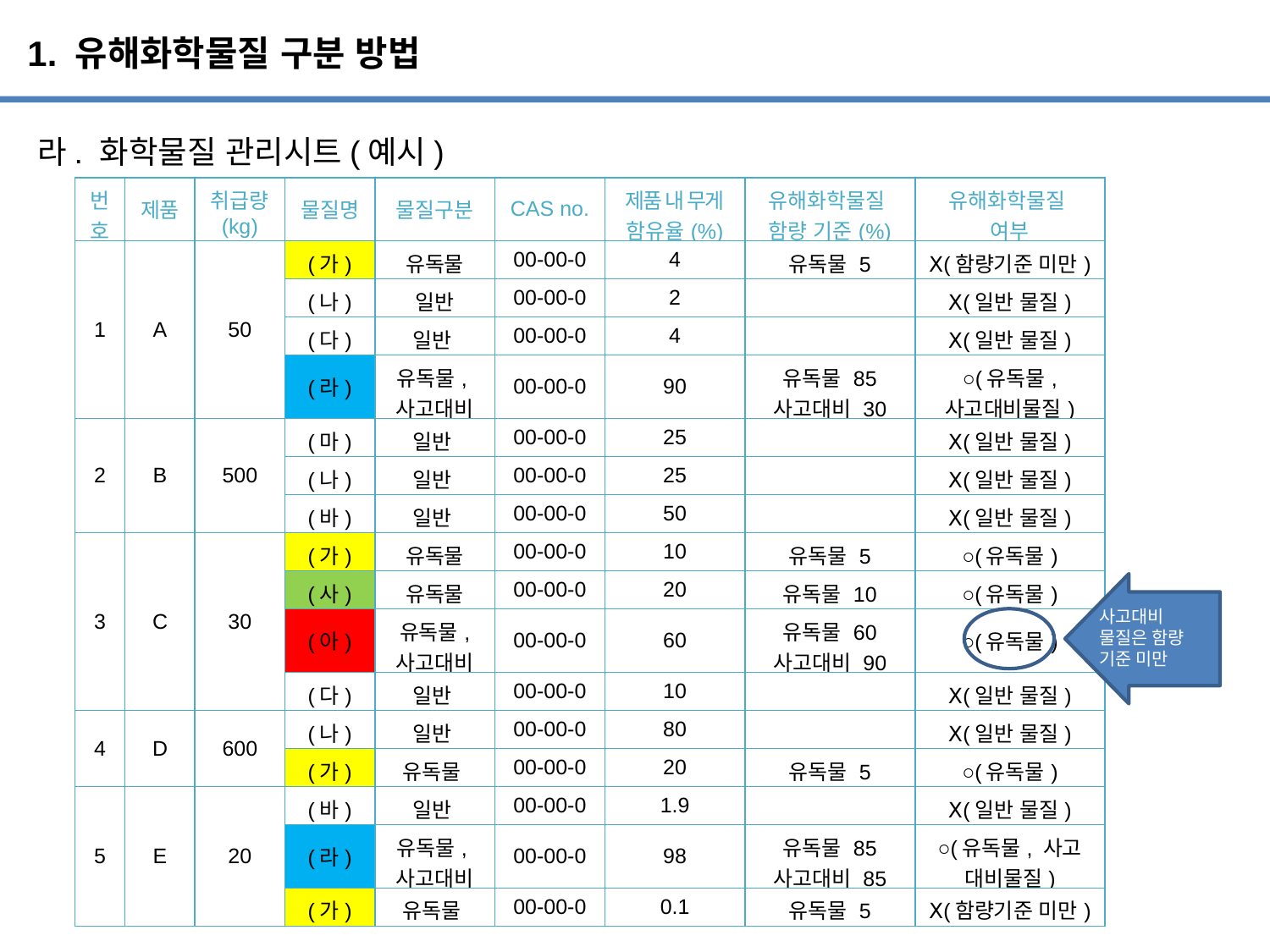

1. 유해화학물질 구분 방법

라. 화학물질 관리시트(예시)
| 번호 | 제품 | 취급량 (kg) | 물질명 | 물질구분 | CAS no. | 제품 내 무게 함유율(%) | 유해화학물질 함량 기준(%) | 유해화학물질 여부 |
| --- | --- | --- | --- | --- | --- | --- | --- | --- |
| 1 | A | 50 | (가) | 유독물 | 00-00-0 | 4 | 유독물 5 | Ⅹ(함량기준 미만) |
|  |  |  | (나) | 일반 | 00-00-0 | 2 |  | Ⅹ(일반 물질) |
|  |  |  | (다) | 일반 | 00-00-0 | 4 |  | Ⅹ(일반 물질) |
|  |  |  | (라) | 유독물, 사고대비 | 00-00-0 | 90 | 유독물 85 사고대비 30 | ○(유독물, 사고대비물질) |
| 2 | B | 500 | (마) | 일반 | 00-00-0 | 25 |  | Ⅹ(일반 물질) |
|  |  |  | (나) | 일반 | 00-00-0 | 25 |  | Ⅹ(일반 물질) |
|  |  |  | (바) | 일반 | 00-00-0 | 50 |  | Ⅹ(일반 물질) |
| 3 | C | 30 | (가) | 유독물 | 00-00-0 | 10 | 유독물 5 | ○(유독물) |
|  |  |  | (사) | 유독물 | 00-00-0 | 20 | 유독물 10 | ○(유독물) |
|  |  |  | (아) | 유독물, 사고대비 | 00-00-0 | 60 | 유독물 60 사고대비 90 | ○(유독물) |
|  |  |  | (다) | 일반 | 00-00-0 | 10 |  | Ⅹ(일반 물질) |
| 4 | D | 600 | (나) | 일반 | 00-00-0 | 80 |  | Ⅹ(일반 물질) |
|  |  |  | (가) | 유독물 | 00-00-0 | 20 | 유독물 5 | ○(유독물) |
| 5 | E | 20 | (바) | 일반 | 00-00-0 | 1.9 |  | Ⅹ(일반 물질) |
|  |  |  | (라) | 유독물, 사고대비 | 00-00-0 | 98 | 유독물 85 사고대비 85 | ○(유독물, 사고 대비물질) |
|  |  |  | (가) | 유독물 | 00-00-0 | 0.1 | 유독물 5 | Ⅹ(함량기준 미만) |

사고대비
물질은 함량
기준 미만